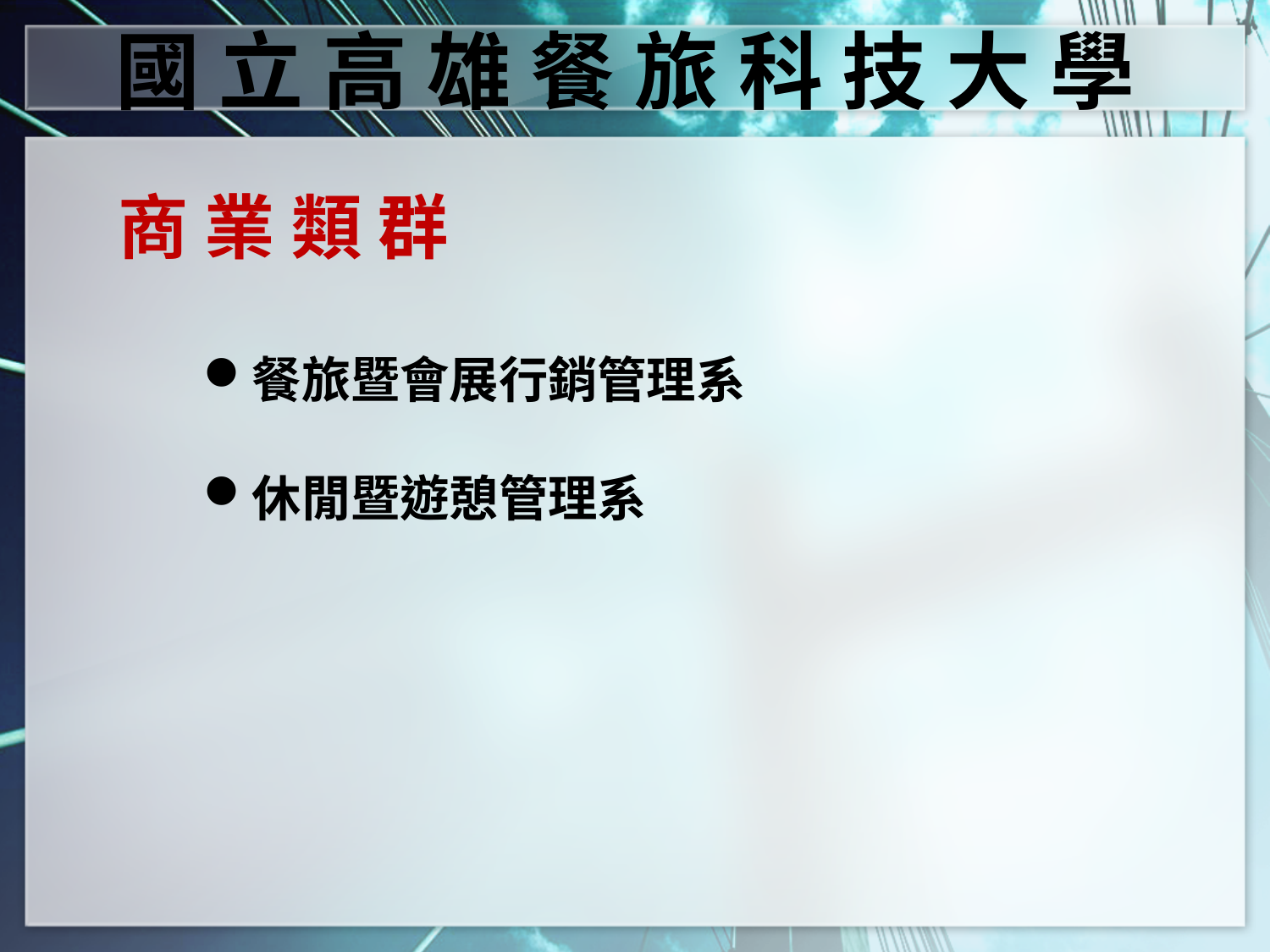

國 立 高 雄 餐 旅 科 技 大 學
商 業 類 群
餐旅暨會展行銷管理系

休閒暨遊憩管理系